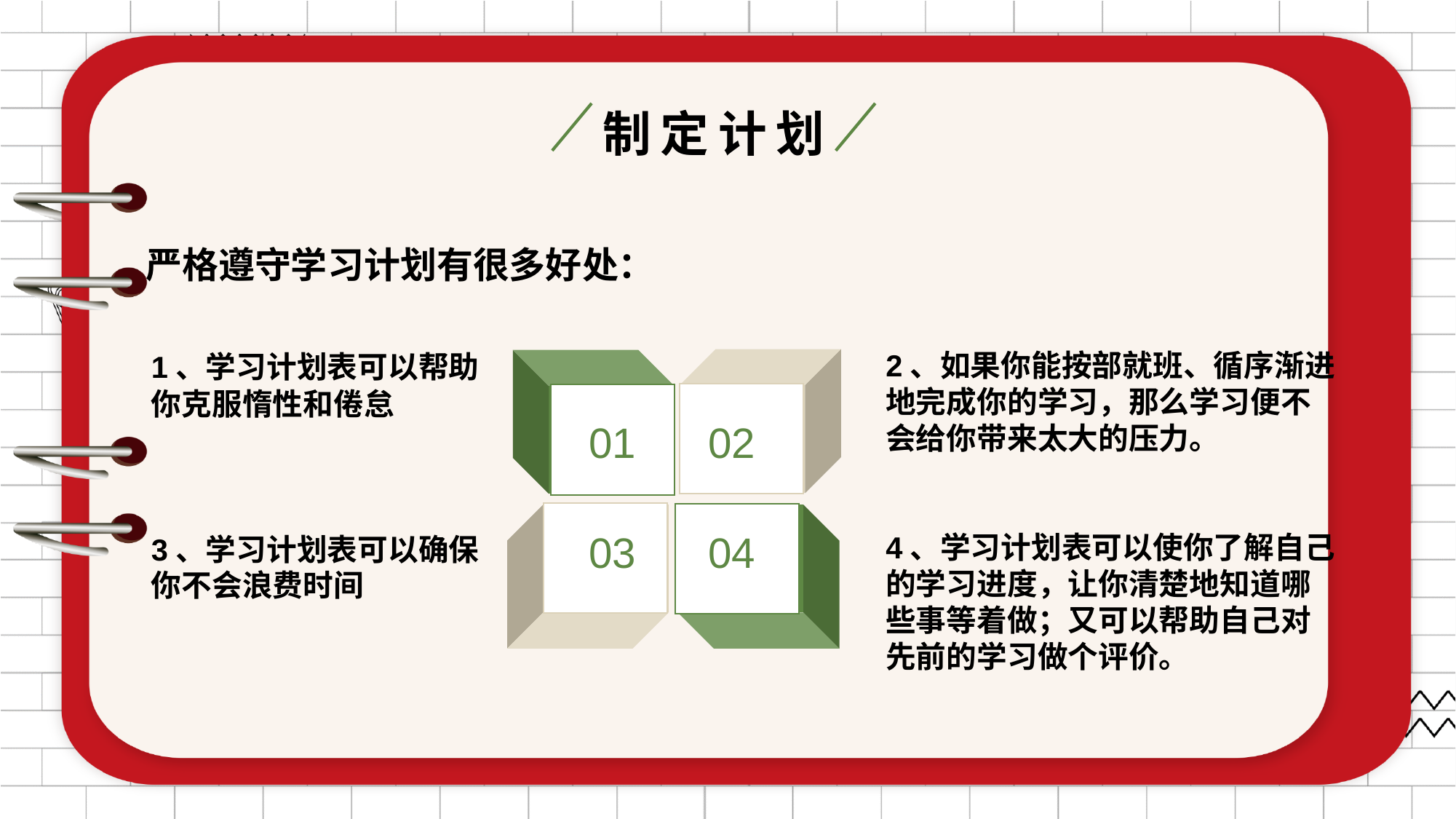

制定计划
严格遵守学习计划有很多好处：

2、如果你能按部就班、循序渐进地完成你的学习，那么学习便不会给你带来太大的压力。
4、学习计划表可以使你了解自己的学习进度，让你清楚地知道哪些事等着做；又可以帮助自己对先前的学习做个评价。
1、学习计划表可以帮助你克服惰性和倦怠

3、学习计划表可以确保你不会浪费时间

01
02

03
04